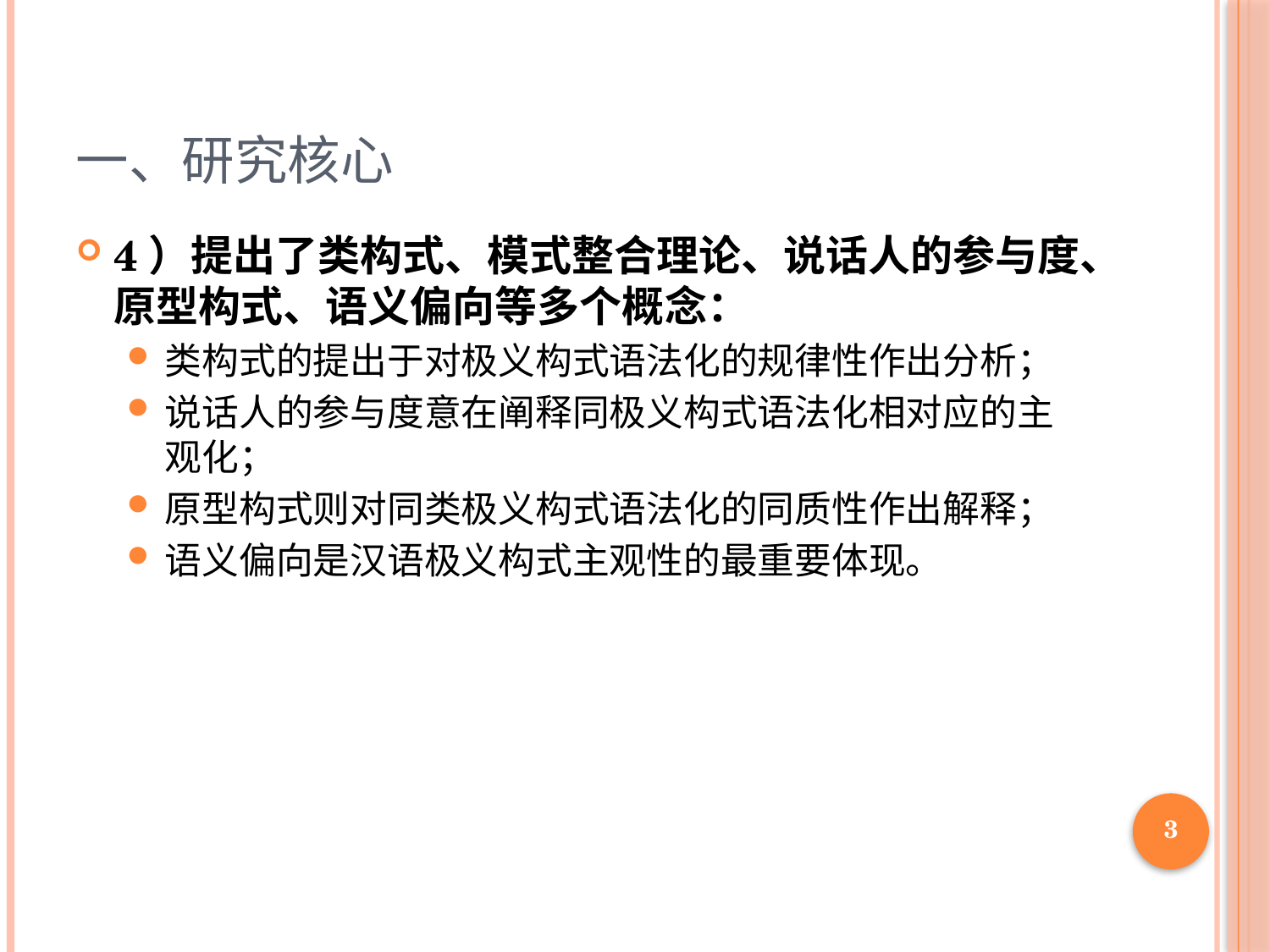

# 一、研究核心
4）提出了类构式、模式整合理论、说话人的参与度、原型构式、语义偏向等多个概念：
类构式的提出于对极义构式语法化的规律性作出分析；
说话人的参与度意在阐释同极义构式语法化相对应的主观化；
原型构式则对同类极义构式语法化的同质性作出解释；
语义偏向是汉语极义构式主观性的最重要体现。
3